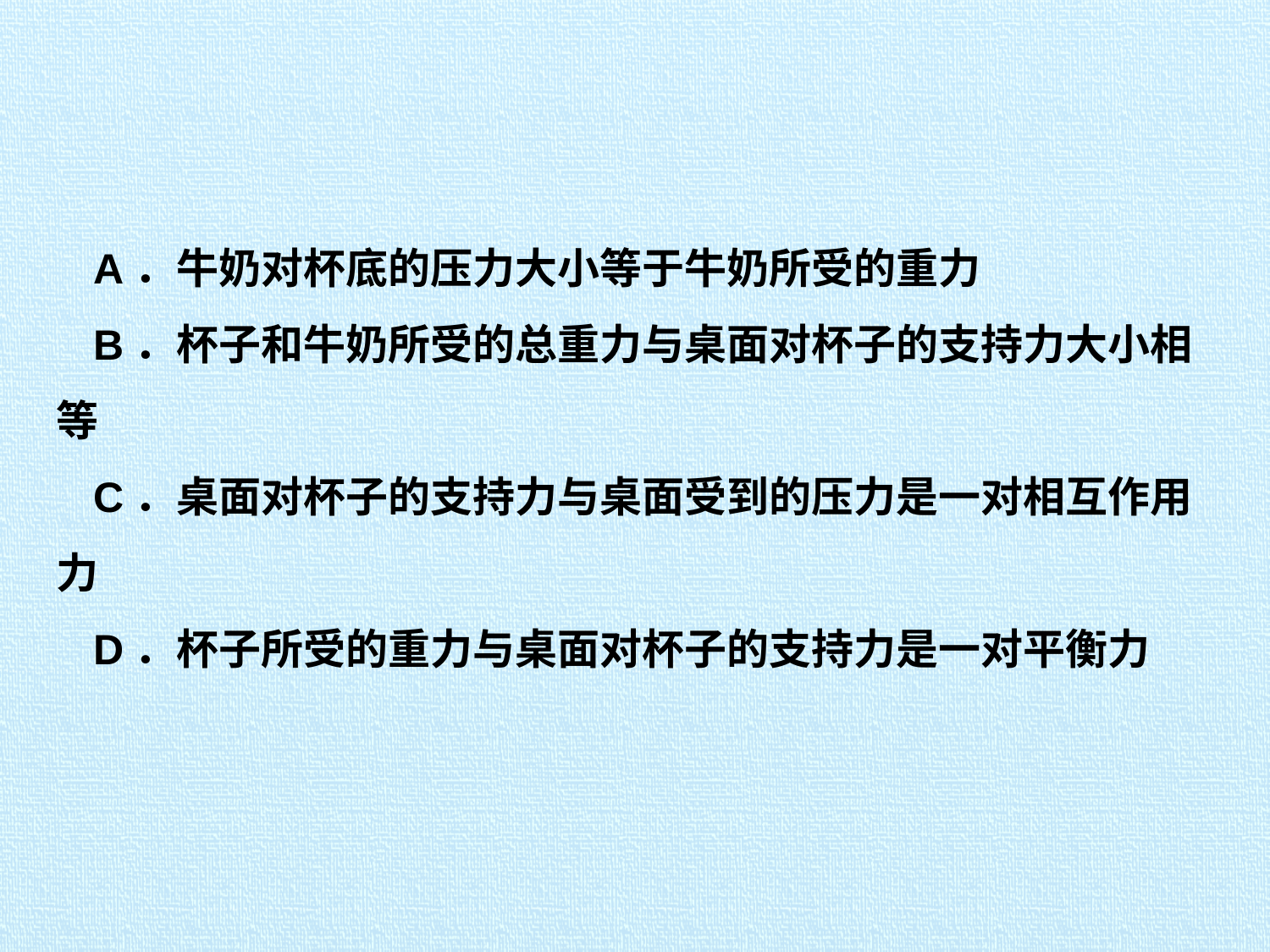

A．牛奶对杯底的压力大小等于牛奶所受的重力
B．杯子和牛奶所受的总重力与桌面对杯子的支持力大小相等
C．桌面对杯子的支持力与桌面受到的压力是一对相互作用力
D．杯子所受的重力与桌面对杯子的支持力是一对平衡力